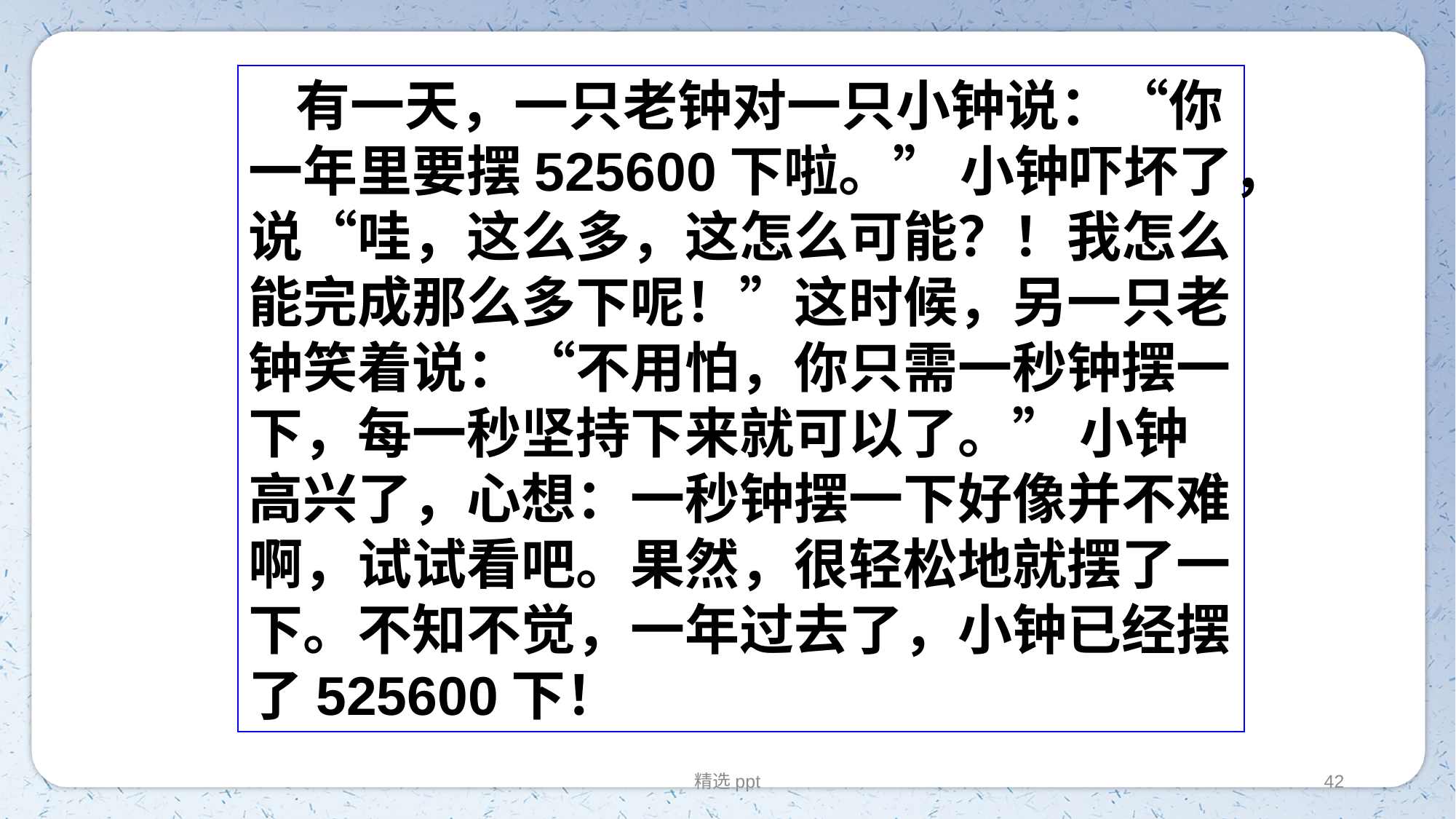

有一天，一只老钟对一只小钟说：“你一年里要摆525600下啦。” 小钟吓坏了，说“哇，这么多，这怎么可能？！我怎么能完成那么多下呢！”这时候，另一只老钟笑着说：“不用怕，你只需一秒钟摆一下，每一秒坚持下来就可以了。” 小钟高兴了，心想：一秒钟摆一下好像并不难啊，试试看吧。果然，很轻松地就摆了一下。不知不觉，一年过去了，小钟已经摆了525600下！
精选ppt
42